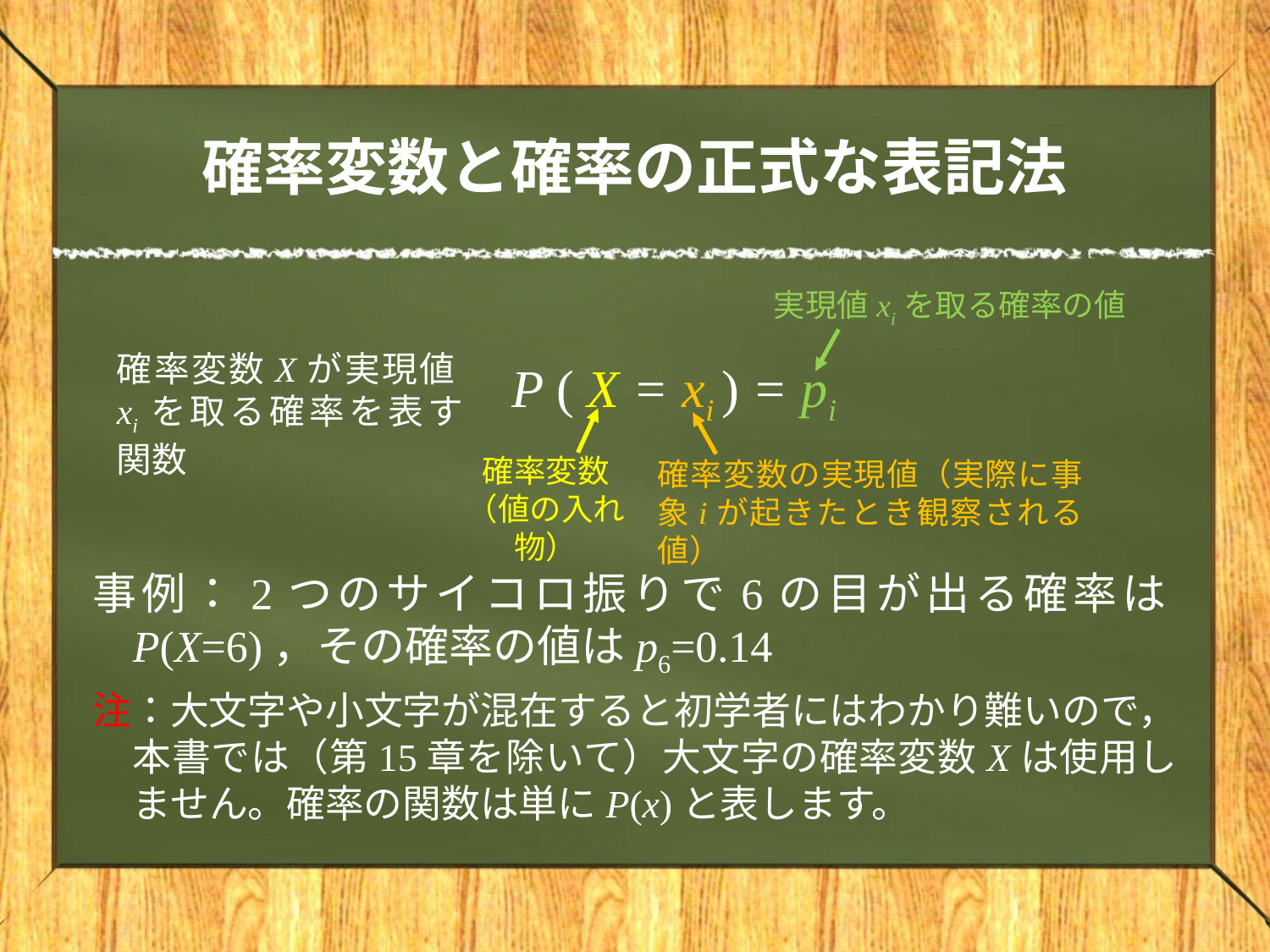

# 確率変数と確率の正式な表記法
実現値xiを取る確率の値
確率変数Xが実現値xiを取る確率を表す関数
P ( X = xi ) = pi
確率変数
（値の入れ物）
確率変数の実現値（実際に事象iが起きたとき観察される値）
事例：2つのサイコロ振りで6の目が出る確率はP(X=6)，その確率の値はp6=0.14
注：大文字や小文字が混在すると初学者にはわかり難いので，本書では（第15章を除いて）大文字の確率変数Xは使用しません。確率の関数は単にP(x)と表します。